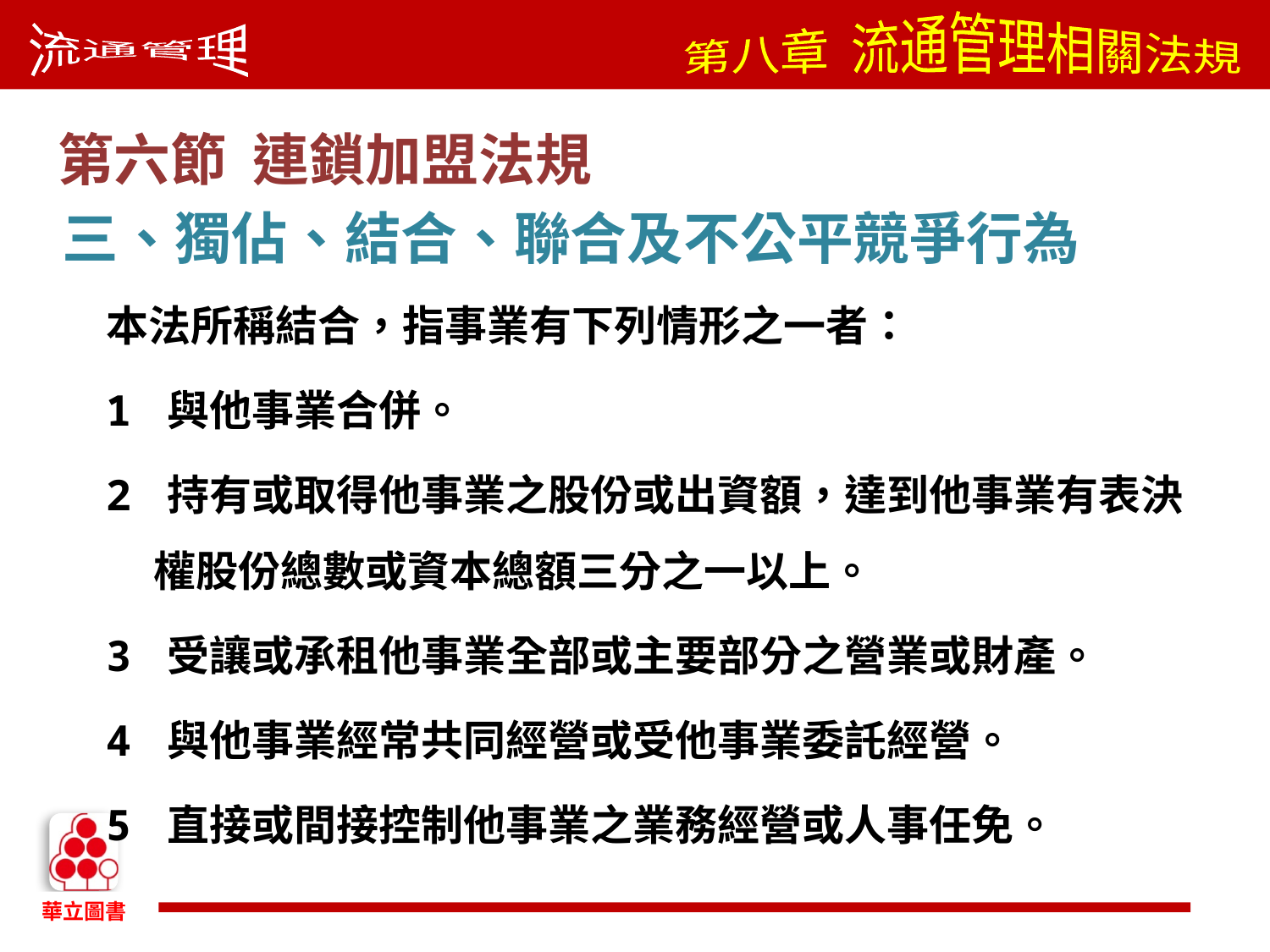

第六節  連鎖加盟法規
三、獨佔、結合、聯合及不公平競爭行為
本法所稱結合，指事業有下列情形之一者：
1 與他事業合併。
2 持有或取得他事業之股份或出資額，達到他事業有表決權股份總數或資本總額三分之一以上。
3 受讓或承租他事業全部或主要部分之營業或財產。
4 與他事業經常共同經營或受他事業委託經營。
5 直接或間接控制他事業之業務經營或人事任免。